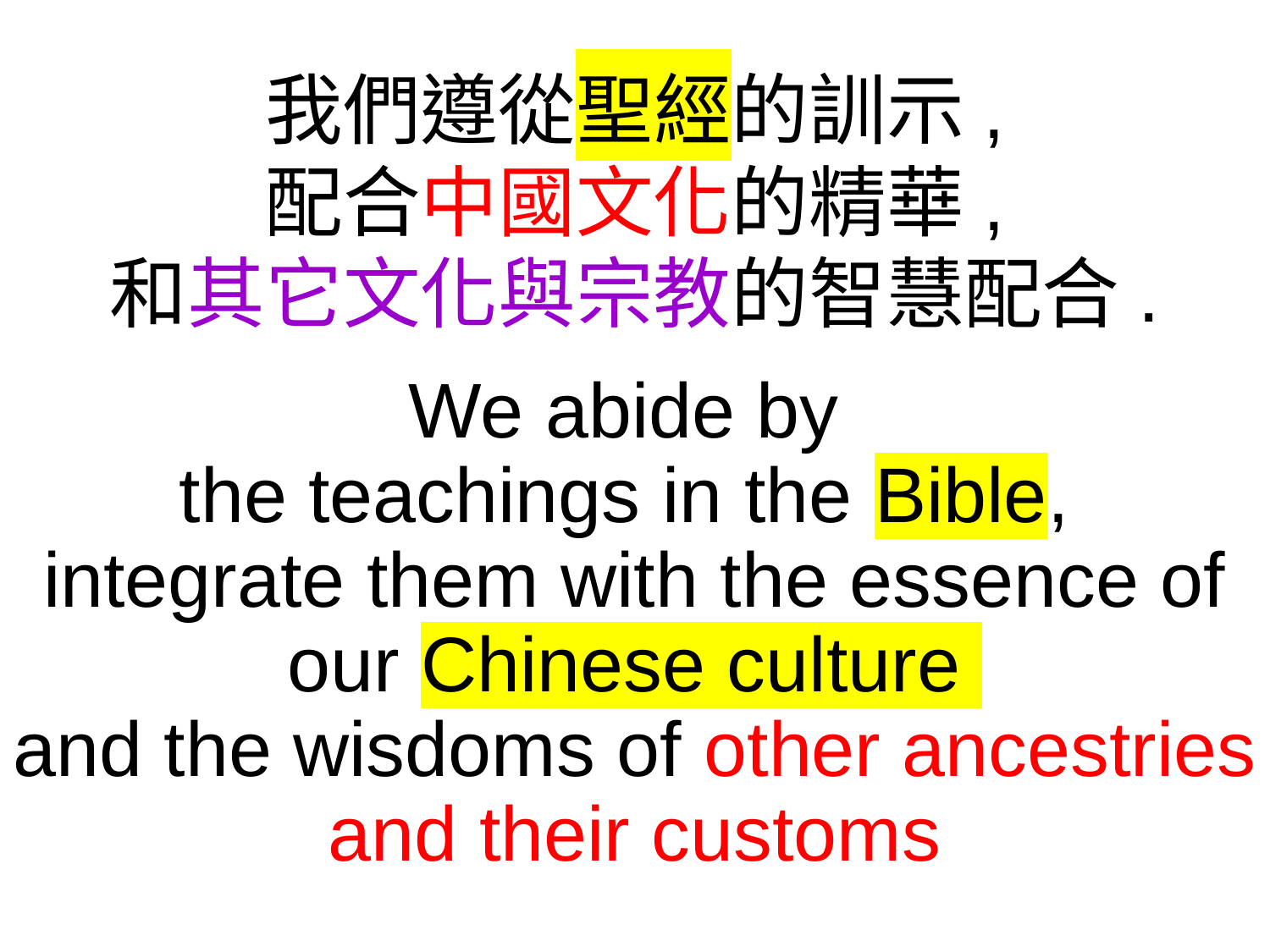

我們遵從聖經的訓示,
配合中國文化的精華,
和其它文化與宗教的智慧配合.
We abide by
the teachings in the Bible,
integrate them with the essence of our Chinese culture
and the wisdoms of other ancestries and their customs